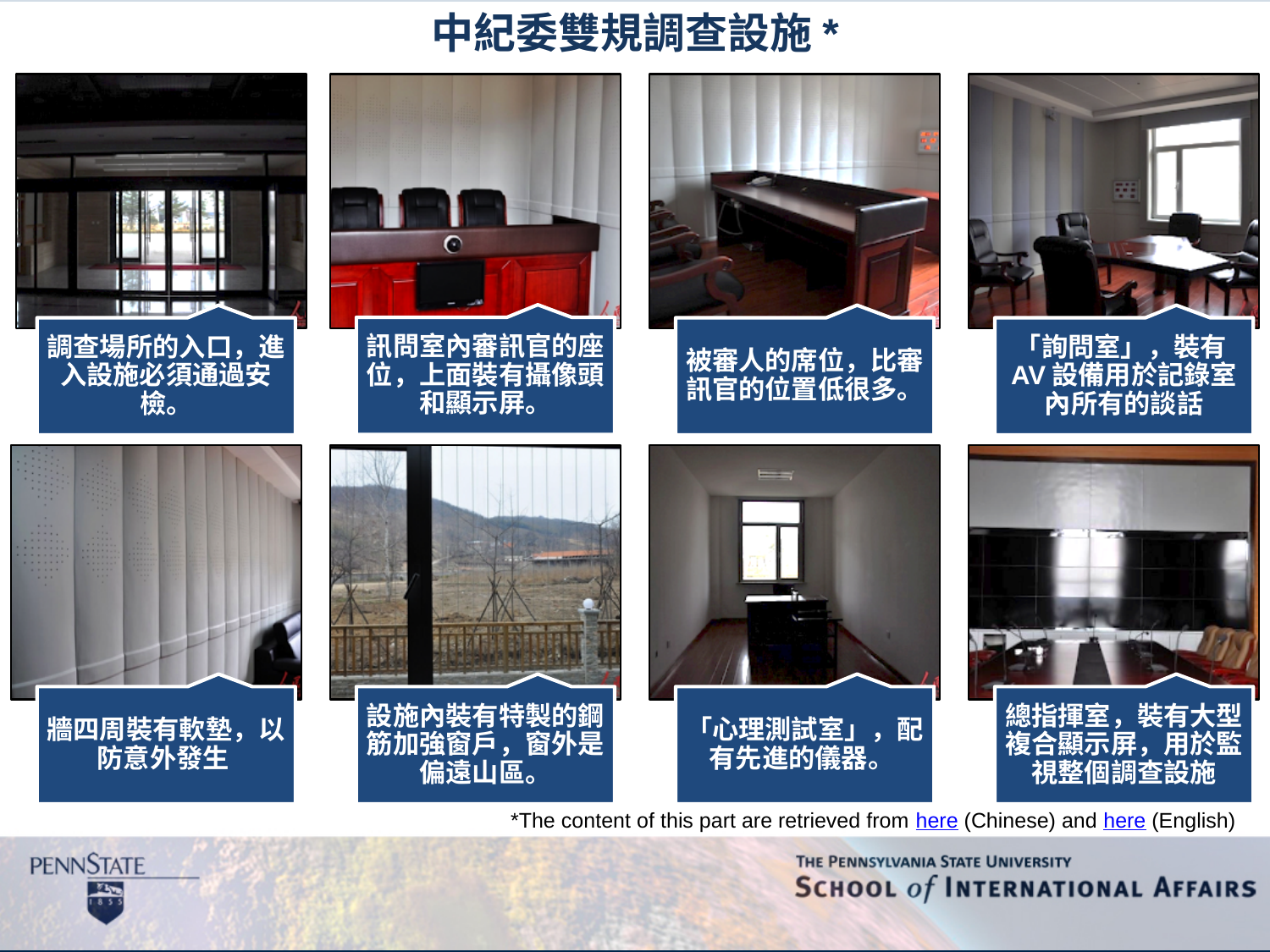

中紀委雙規調查設施*
調查場所的入口，進入設施必須通過安檢。
訊問室內審訊官的座位，上面裝有攝像頭和顯示屏。
被審人的席位，比審訊官的位置低很多。
「詢問室」，裝有AV設備用於記錄室內所有的談話
牆四周裝有軟墊，以防意外發生
設施內裝有特製的鋼筋加強窗戶，窗外是偏遠山區。
「心理測試室」，配有先進的儀器。
總指揮室，裝有大型複合顯示屏，用於監視整個調查設施
*The content of this part are retrieved from here (Chinese) and here (English)